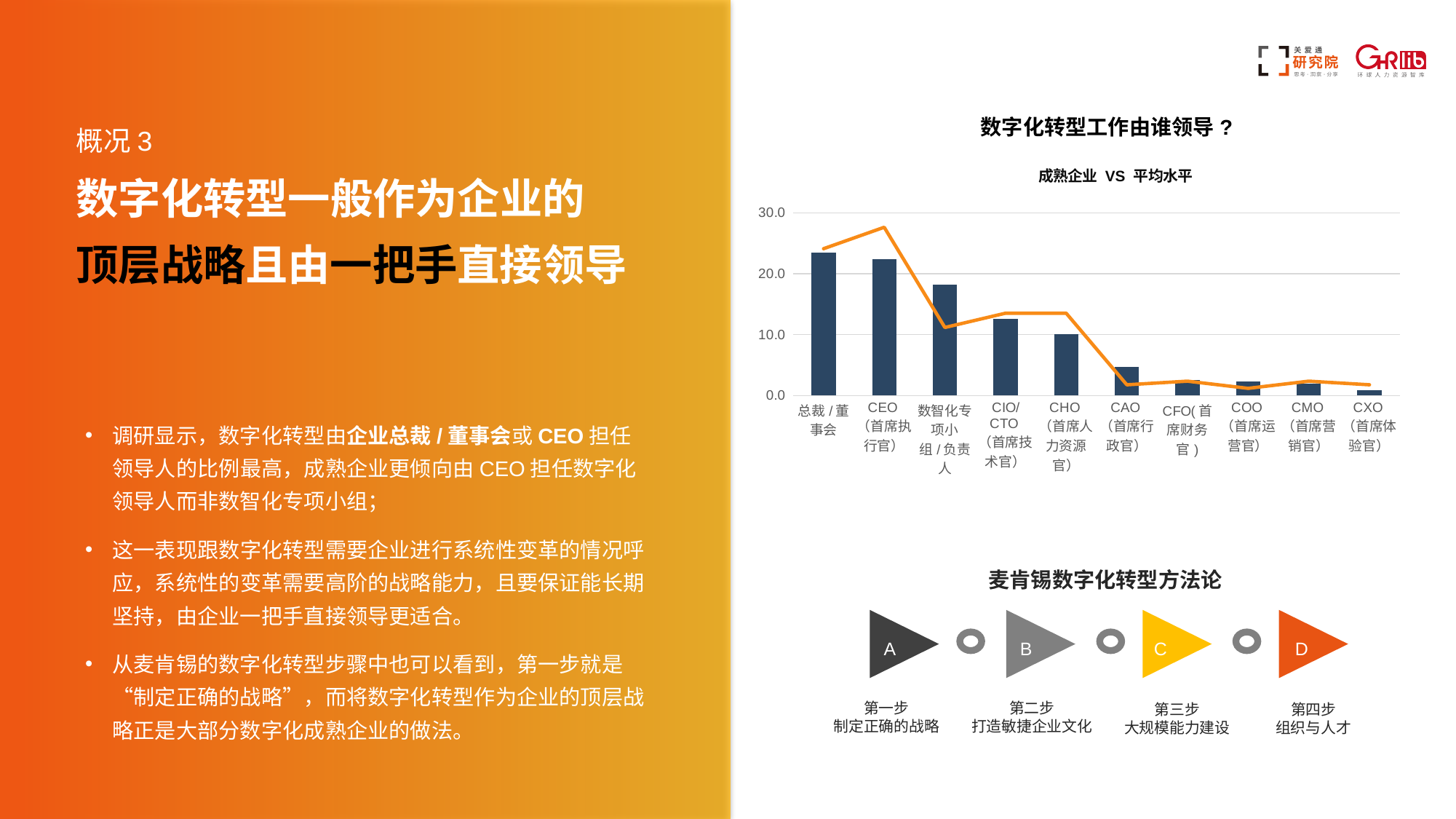

数字化转型工作由谁领导?

### Chart: 成熟企业 VS 平均水平

| Category | 平均水平 | 成熟企业 |
|---|---|---|
| 总裁/董事会 | 23.4657039711191 | 24.1176470588235 |
| CEO（首席执行官） | 22.3826714801444 | 27.6470588235294 |
| 数智化专项小组/负责人 | 18.2310469314079 | 11.1764705882353 |
| CIO/CTO（首席技术官） | 12.6353790613718 | 13.5294117647059 |
| CHO（首席人力资源官） | 10.1083032490975 | 13.5294117647059 |
| CAO（首席行政官） | 4.69314079422383 | 1.76470588235294 |
| CFO(首席财务官) | 2.52707581227437 | 2.35294117647059 |
| COO（首席运营官） | 2.34657039711191 | 1.17647058823529 |
| CMO（首席营销官） | 1.985559566787 | 2.35294117647059 |
| CXO（首席体验官） | 0.902527075812274 | 1.76470588235294 |
概况3
数字化转型一般作为企业的
顶层战略且由一把手直接领导
调研显示，数字化转型由企业总裁/董事会或CEO担任领导人的比例最高，成熟企业更倾向由CEO担任数字化领导人而非数智化专项小组；
这一表现跟数字化转型需要企业进行系统性变革的情况呼应，系统性的变革需要高阶的战略能力，且要保证能长期坚持，由企业一把手直接领导更适合。
从麦肯锡的数字化转型步骤中也可以看到，第一步就是“制定正确的战略”，而将数字化转型作为企业的顶层战略正是大部分数字化成熟企业的做法。
麦肯锡数字化转型方法论

D
C
A
B

第一步
制定正确的战略
第二步
打造敏捷企业文化
第三步
大规模能力建设
第四步
组织与人才
11